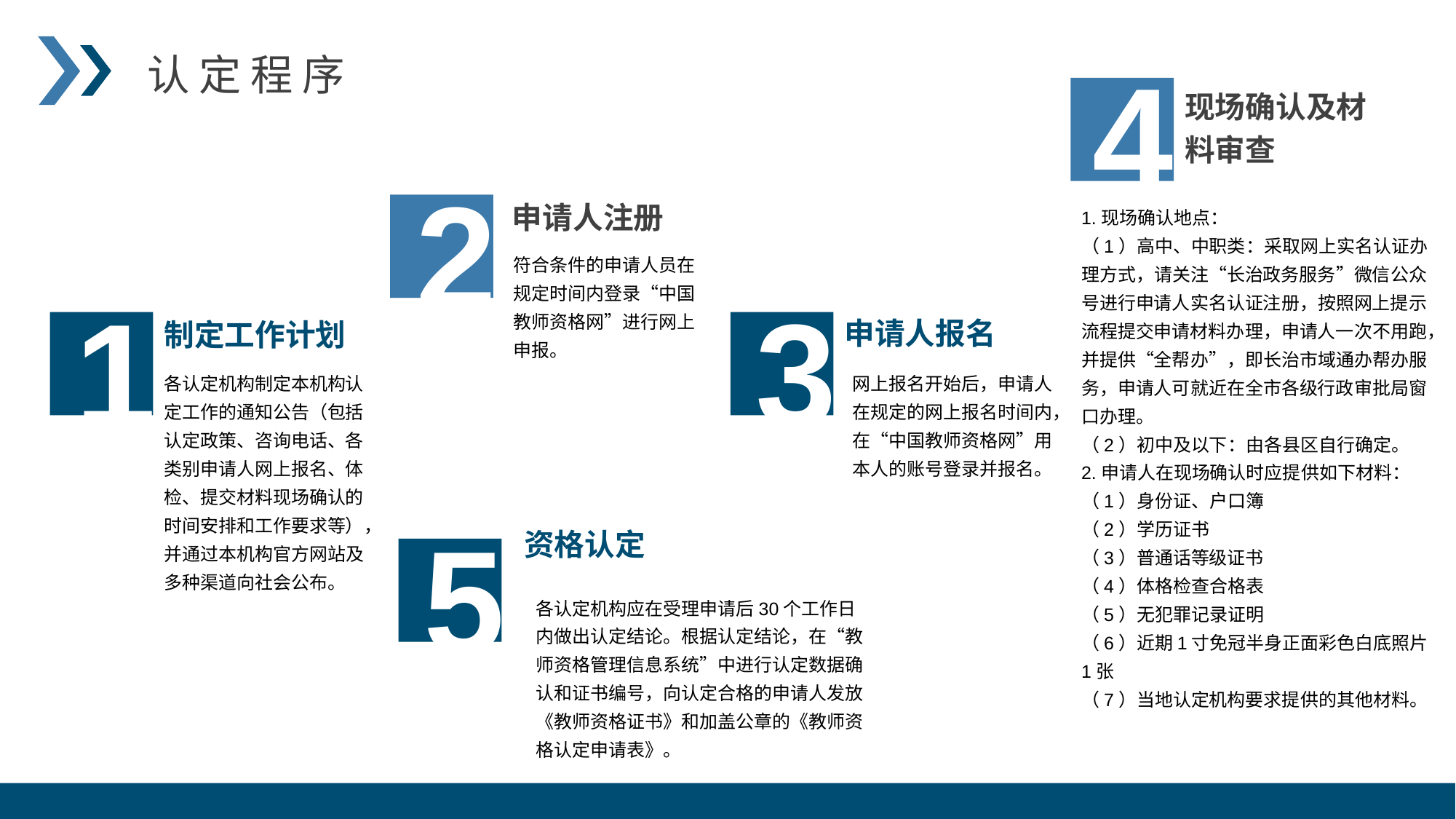

认定程序

4

现场确认及材料审查
2

申请人注册
1

制定工作计划
3

申请人报名
1.现场确认地点：
（1）高中、中职类：采取网上实名认证办理方式，请关注“长治政务服务”微信公众号进行申请人实名认证注册，按照网上提示流程提交申请材料办理，申请人一次不用跑，并提供“全帮办”，即长治市域通办帮办服务，申请人可就近在全市各级行政审批局窗口办理。
（2）初中及以下：由各县区自行确定。
2.申请人在现场确认时应提供如下材料：
（1）身份证、户口簿
（2）学历证书
（3）普通话等级证书
（4）体格检查合格表
（5）无犯罪记录证明
（6）近期1寸免冠半身正面彩色白底照片1张
（7）当地认定机构要求提供的其他材料。
符合条件的申请人员在规定时间内登录“中国教师资格网”进行网上申报。
各认定机构制定本机构认定工作的通知公告（包括认定政策、咨询电话、各类别申请人网上报名、体检、提交材料现场确认的时间安排和工作要求等），并通过本机构官方网站及多种渠道向社会公布。
网上报名开始后，申请人在规定的网上报名时间内，在“中国教师资格网”用本人的账号登录并报名。
5
资格认定

各认定机构应在受理申请后30个工作日内做出认定结论。根据认定结论，在“教师资格管理信息系统”中进行认定数据确认和证书编号，向认定合格的申请人发放《教师资格证书》和加盖公章的《教师资格认定申请表》。